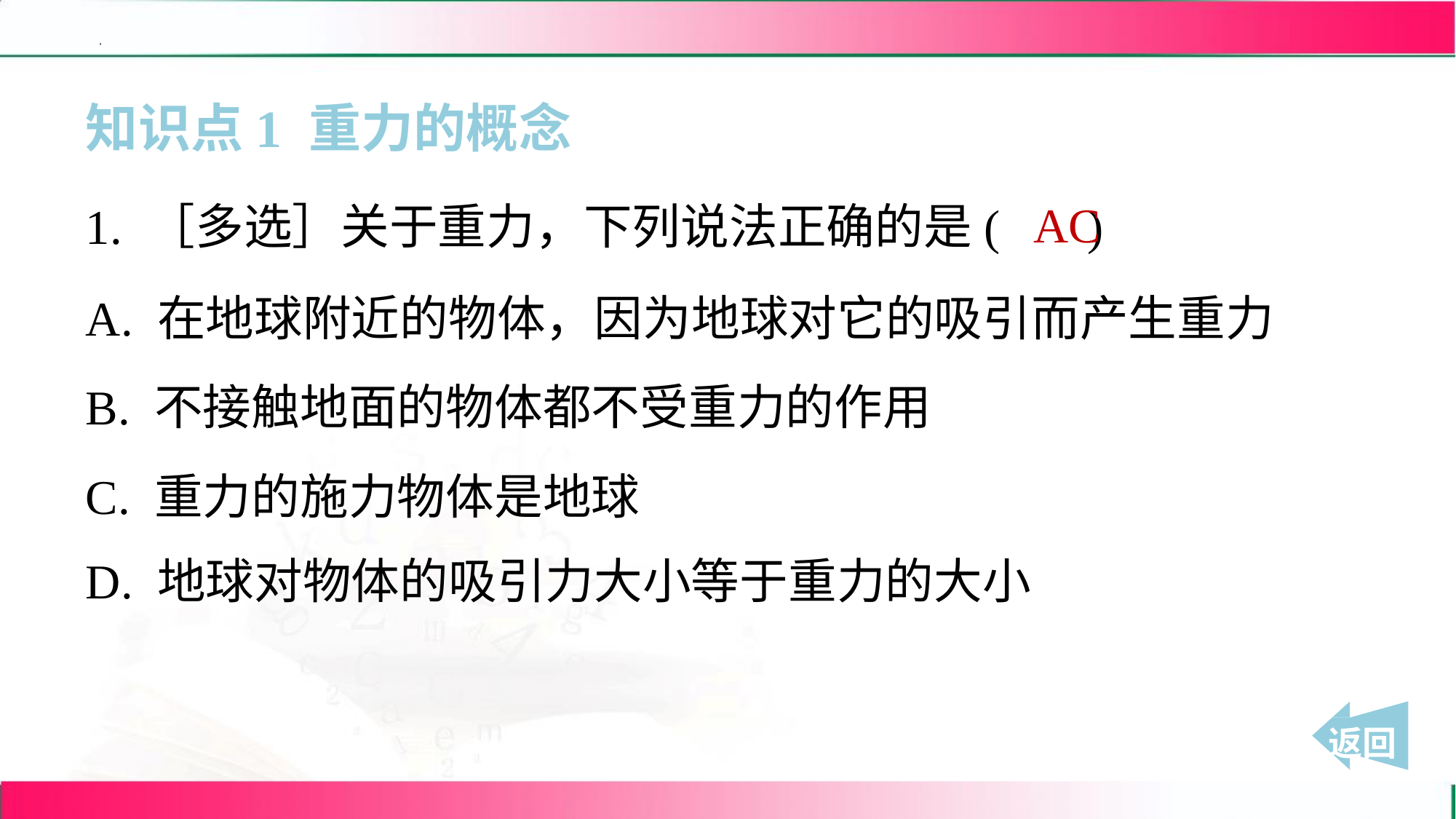

知识点1 重力的概念
AC
1. ［多选］关于重力，下列说法正确的是(       )
A. 在地球附近的物体，因为地球对它的吸引而产生重力
B. 不接触地面的物体都不受重力的作用
C. 重力的施力物体是地球
D. 地球对物体的吸引力大小等于重力的大小
 返回